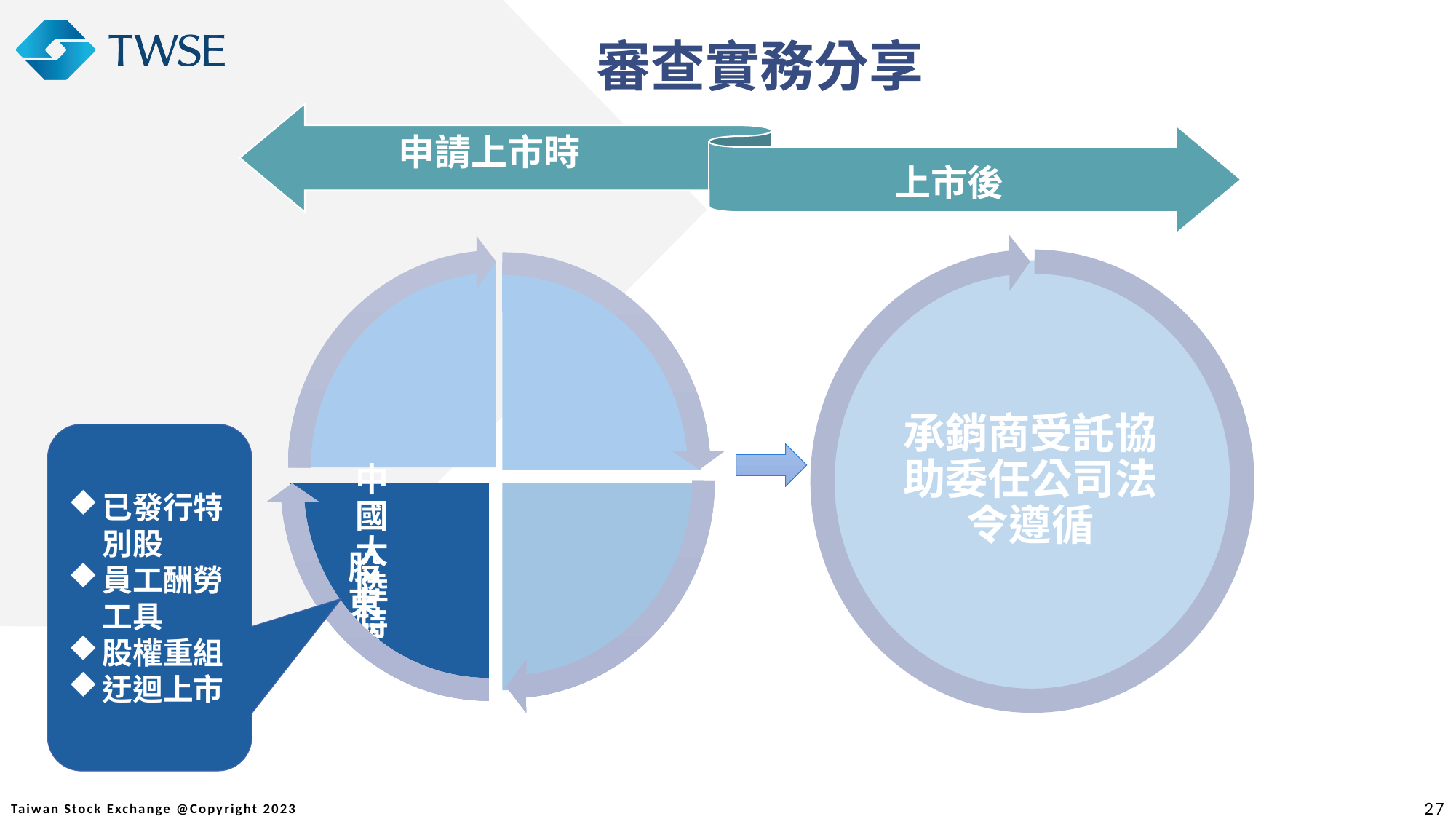

審查實務分享
申請上市時
上市後

承銷商受託協助委任公司法令遵循
營運面審查重點
公司治理
股東權益
中國大陸特殊議題
已發行特別股
員工酬勞工具
股權重組
迂迴上市
27